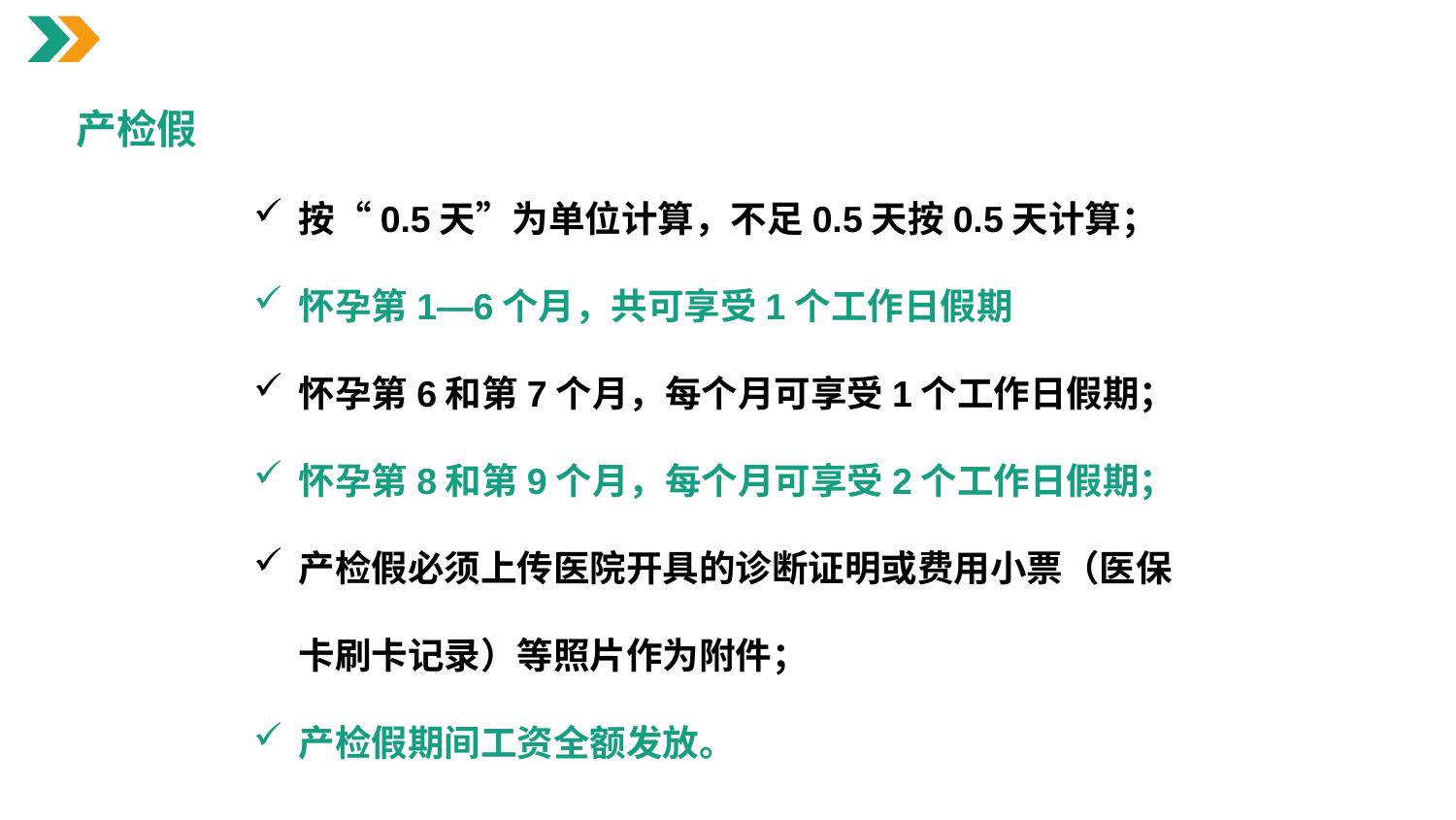

产检假
按“0.5天”为单位计算，不足0.5天按0.5天计算；
怀孕第1—6个月，共可享受1个工作日假期
怀孕第6和第7个月，每个月可享受1个工作日假期；
怀孕第8和第9个月，每个月可享受2个工作日假期；
产检假必须上传医院开具的诊断证明或费用小票（医保卡刷卡记录）等照片作为附件；
产检假期间工资全额发放。